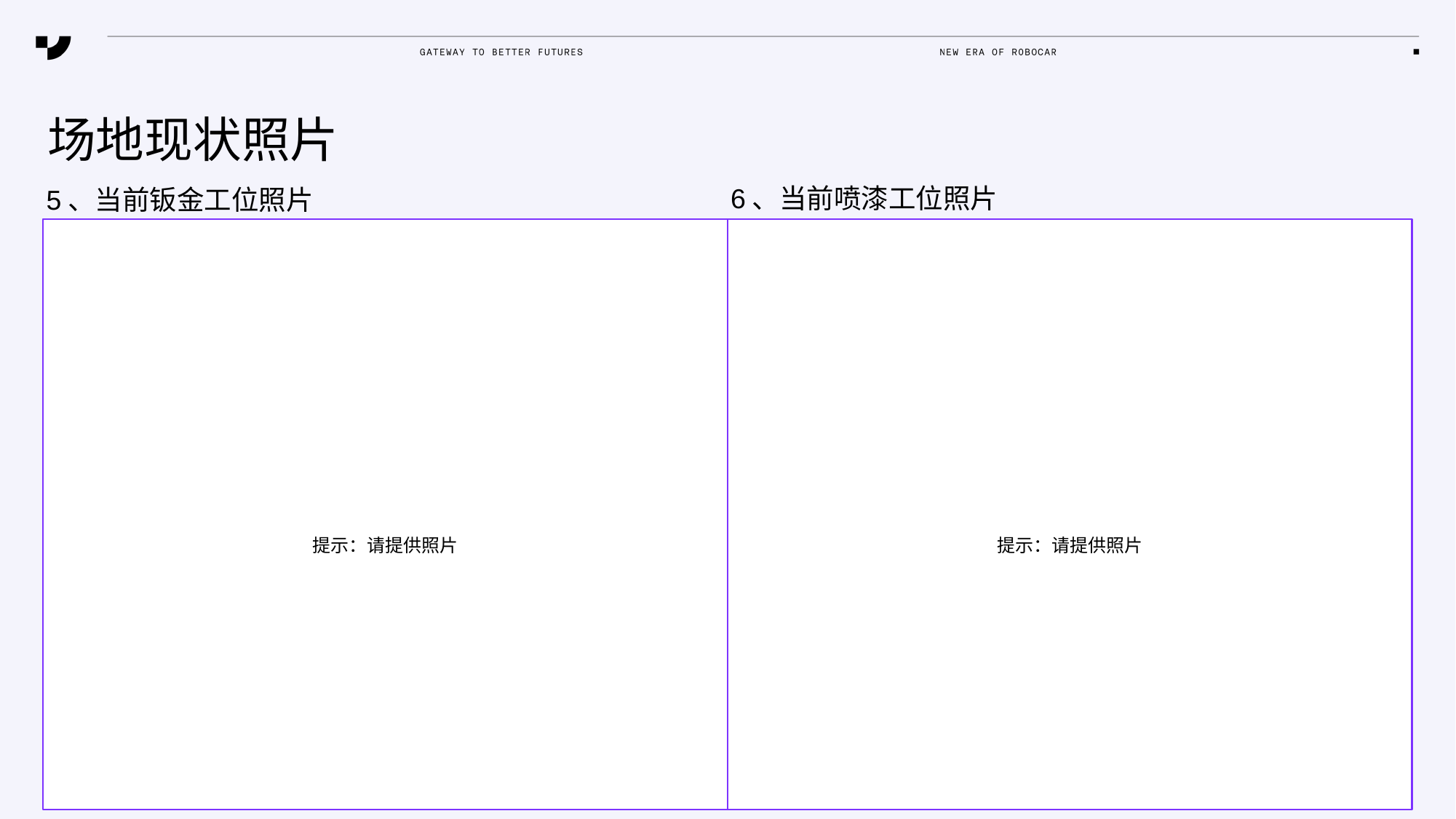

场地现状照片
6、当前喷漆工位照片
5、当前钣金工位照片

提示：请提供照片
提示：请提供照片